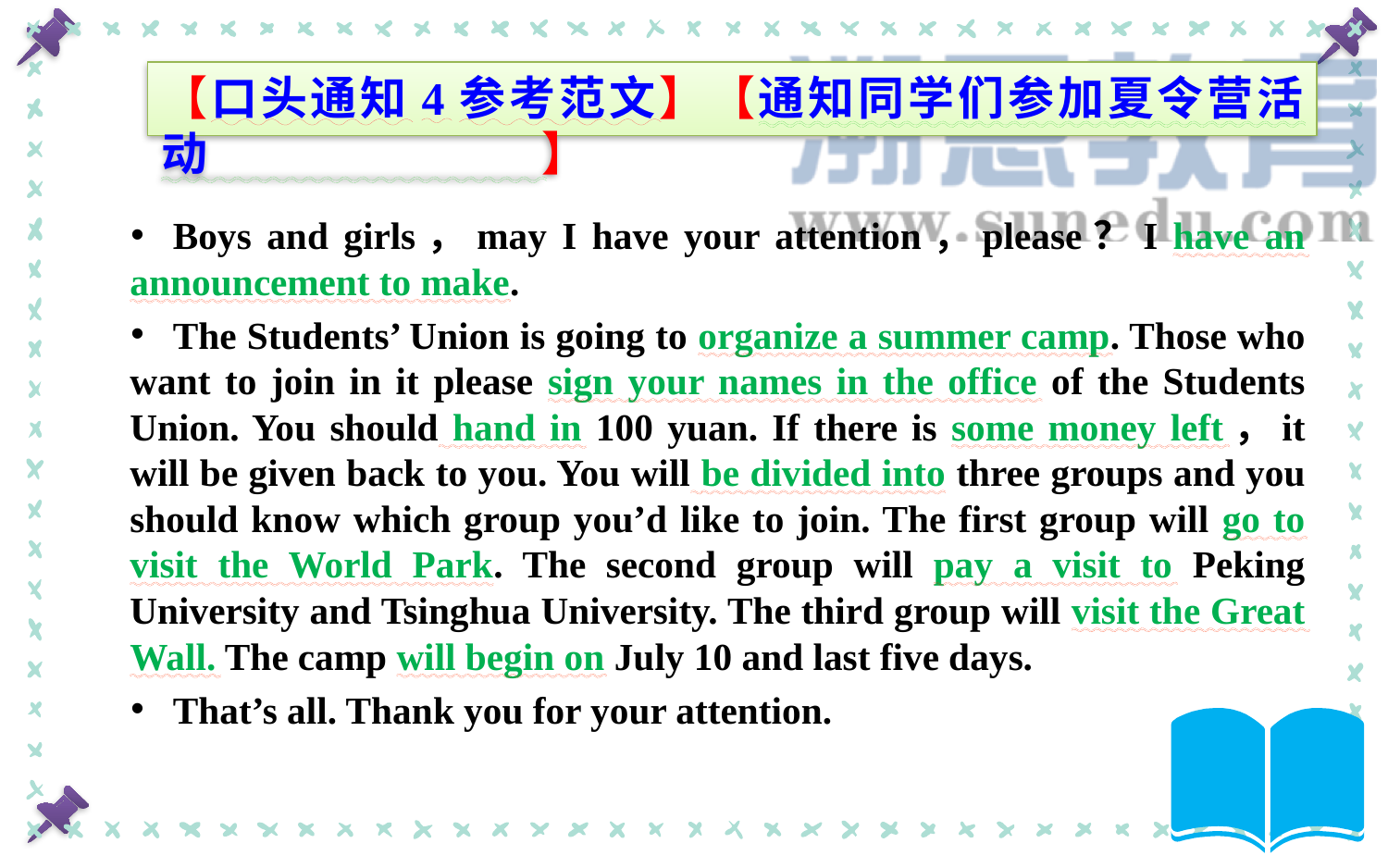

# 【口头通知4参考范文】【通知同学们参加夏令营活动】
Boys and girls，may I have your attention，please？I have an announcement to make.
The Students’ Union is going to organize a summer camp. Those who want to join in it please sign your names in the office of the Students Union. You should hand in 100 yuan. If there is some money left，it will be given back to you. You will be divided into three groups and you should know which group you’d like to join. The first group will go to visit the World Park. The second group will pay a visit to Peking University and Tsinghua University. The third group will visit the Great Wall. The camp will begin on July 10 and last five days.
That’s all. Thank you for your attention.